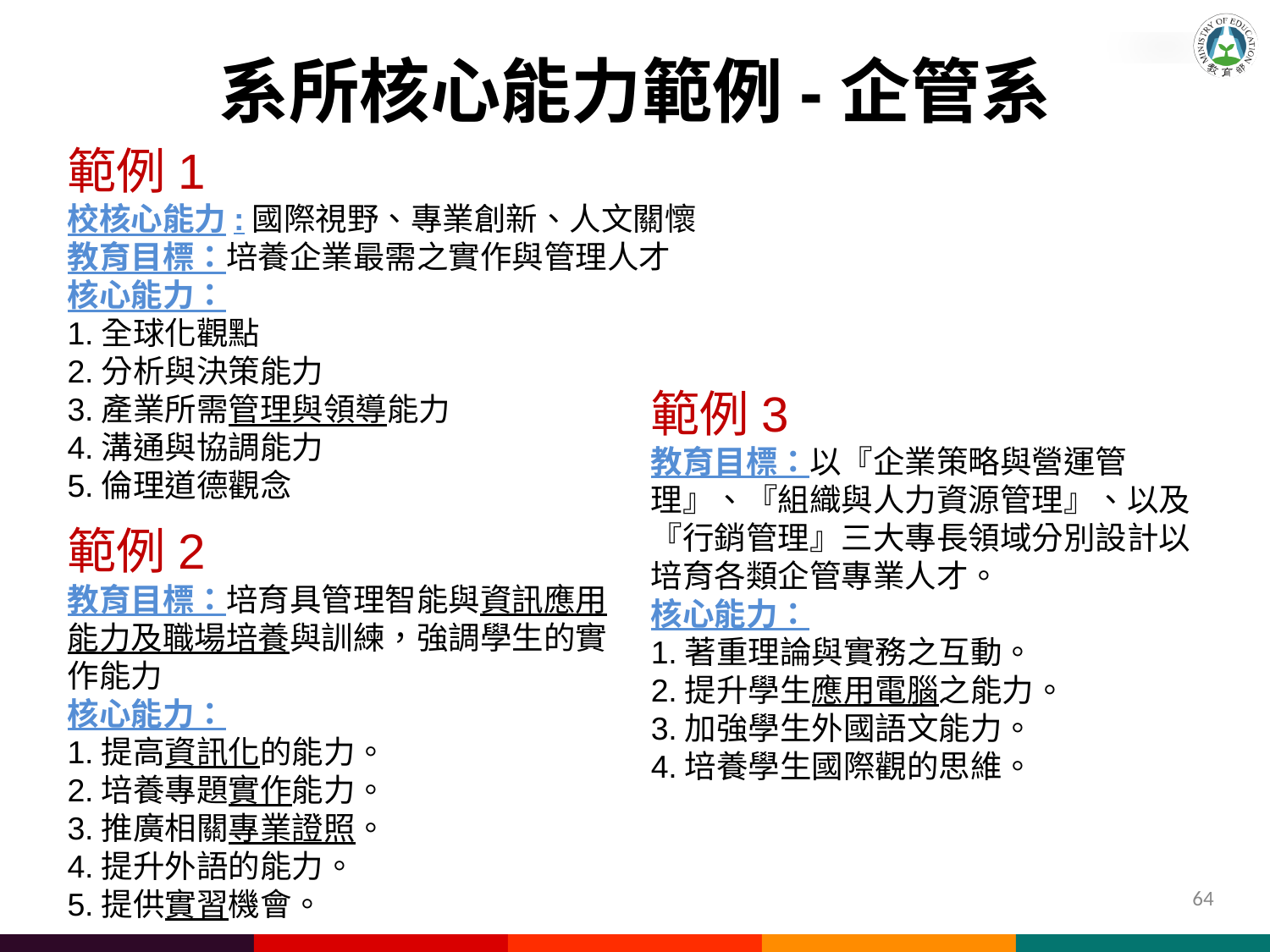

系所核心能力範例-企管系
範例1
校核心能力:國際視野、專業創新、人文關懷
教育目標：培養企業最需之實作與管理人才
核心能力：
1.全球化觀點 
2.分析與決策能力 
3.產業所需管理與領導能力 
4.溝通與協調能力 
5.倫理道德觀念
範例3
教育目標：以『企業策略與營運管理』、『組織與人力資源管理』、以及『行銷管理』三大專長領域分別設計以培育各類企管專業人才。
核心能力：
1.著重理論與實務之互動。
2.提升學生應用電腦之能力。
3.加強學生外國語文能力。
4.培養學生國際觀的思維。
範例2
教育目標：培育具管理智能與資訊應用能力及職場培養與訓練，強調學生的實作能力
核心能力：
1.提高資訊化的能力。
2.培養專題實作能力。
3.推廣相關專業證照。
4.提升外語的能力。
5.提供實習機會。